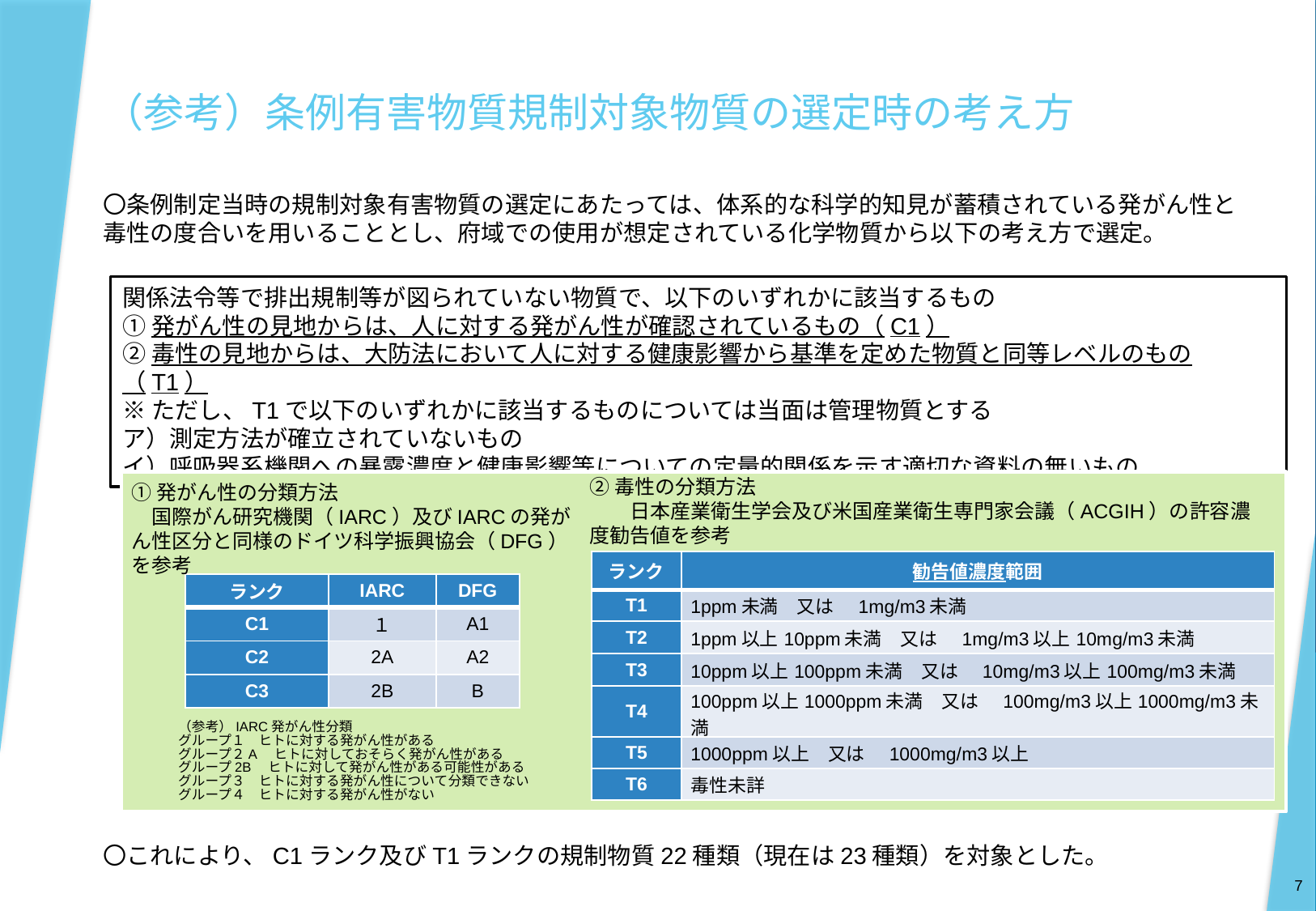

# （参考）条例有害物質規制対象物質の選定時の考え方

〇条例制定当時の規制対象有害物質の選定にあたっては、体系的な科学的知見が蓄積されている発がん性と毒性の度合いを用いることとし、府域での使用が想定されている化学物質から以下の考え方で選定。

〇これにより、C1ランク及びT1ランクの規制物質22種類（現在は23種類）を対象とした。
関係法令等で排出規制等が図られていない物質で、以下のいずれかに該当するもの
①発がん性の見地からは、人に対する発がん性が確認されているもの（C1）
②毒性の見地からは、大防法において人に対する健康影響から基準を定めた物質と同等レベルのもの（T1）
※ただし、T1で以下のいずれかに該当するものについては当面は管理物質とする
ア）測定方法が確立されていないもの
イ）呼吸器系機関への暴露濃度と健康影響等についての定量的関係を示す適切な資料の無いもの
②毒性の分類方法
　　日本産業衛生学会及び米国産業衛生専門家会議（ACGIH）の許容濃度勧告値を参考

①発がん性の分類方法
　国際がん研究機関（IARC）及びIARCの発がん性区分と同様のドイツ科学振興協会（DFG）を参考

| ランク | 勧告値濃度範囲 |
| --- | --- |
| T1 | 1ppm未満　又は　1mg/m3未満 |
| T2 | 1ppm以上10ppm未満　又は　1mg/m3以上10mg/m3未満 |
| T3 | 10ppm以上100ppm未満　又は　10mg/m3以上100mg/m3未満 |
| T4 | 100ppm以上1000ppm未満　又は　100mg/m3以上1000mg/m3未満 |
| T5 | 1000ppm以上　又は　1000mg/m3以上 |
| T6 | 毒性未詳 |
| ランク | IARC | DFG |
| --- | --- | --- |
| C1 | １ | A1 |
| C2 | 2A | A2 |
| C3 | 2B | B |
（参考）IARC発がん性分類
グループ１　ヒトに対する発がん性がある
グループ２A　ヒトに対しておそらく発がん性がある
グループ2B　ヒトに対して発がん性がある可能性がある
グループ３　ヒトに対する発がん性について分類できない
グループ４　ヒトに対する発がん性がない
7